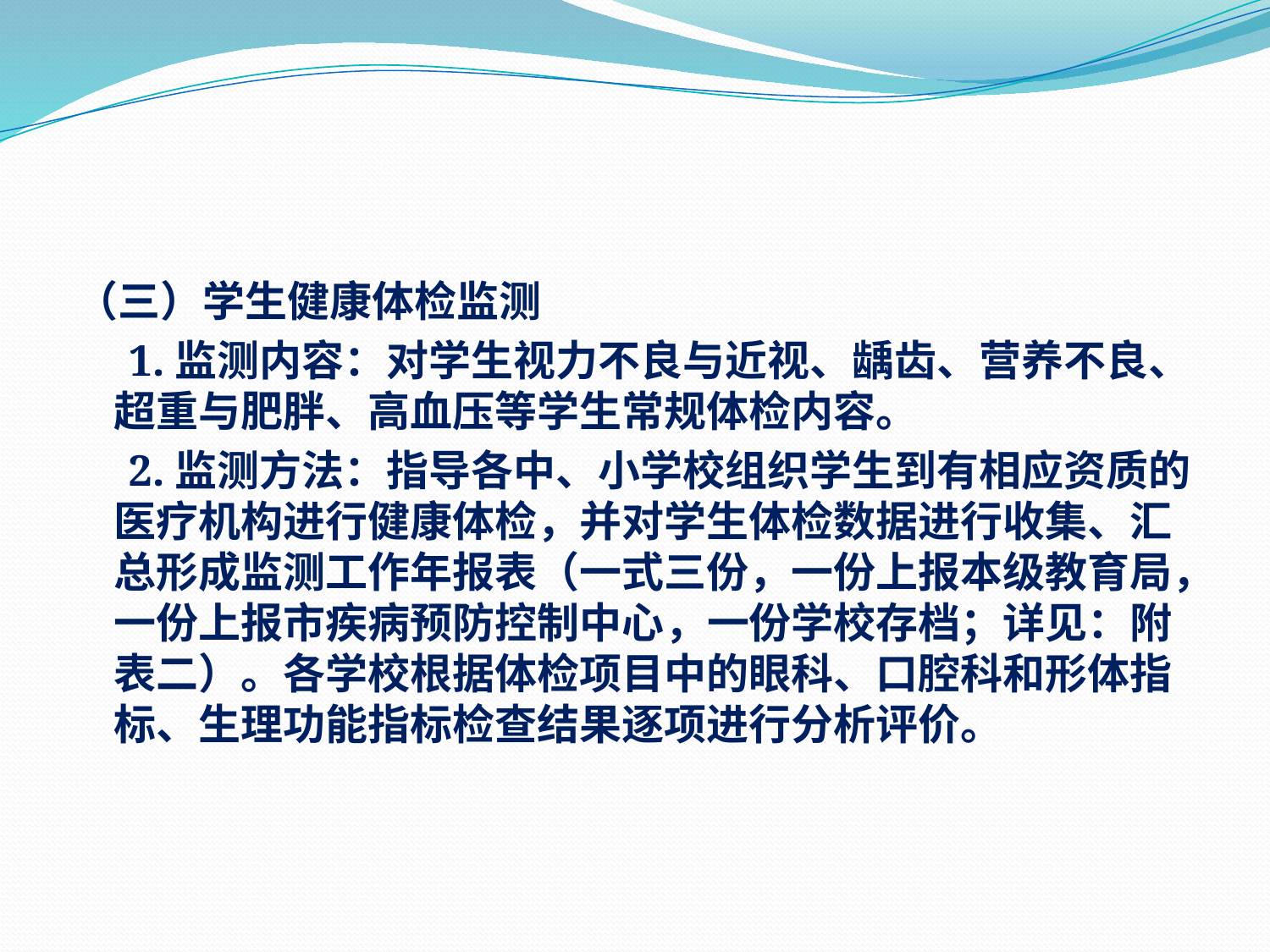

#
（三）学生健康体检监测
　1.监测内容：对学生视力不良与近视、龋齿、营养不良、超重与肥胖、高血压等学生常规体检内容。
　2.监测方法：指导各中、小学校组织学生到有相应资质的医疗机构进行健康体检，并对学生体检数据进行收集、汇总形成监测工作年报表（一式三份，一份上报本级教育局，一份上报市疾病预防控制中心，一份学校存档；详见：附表二）。各学校根据体检项目中的眼科、口腔科和形体指标、生理功能指标检查结果逐项进行分析评价。